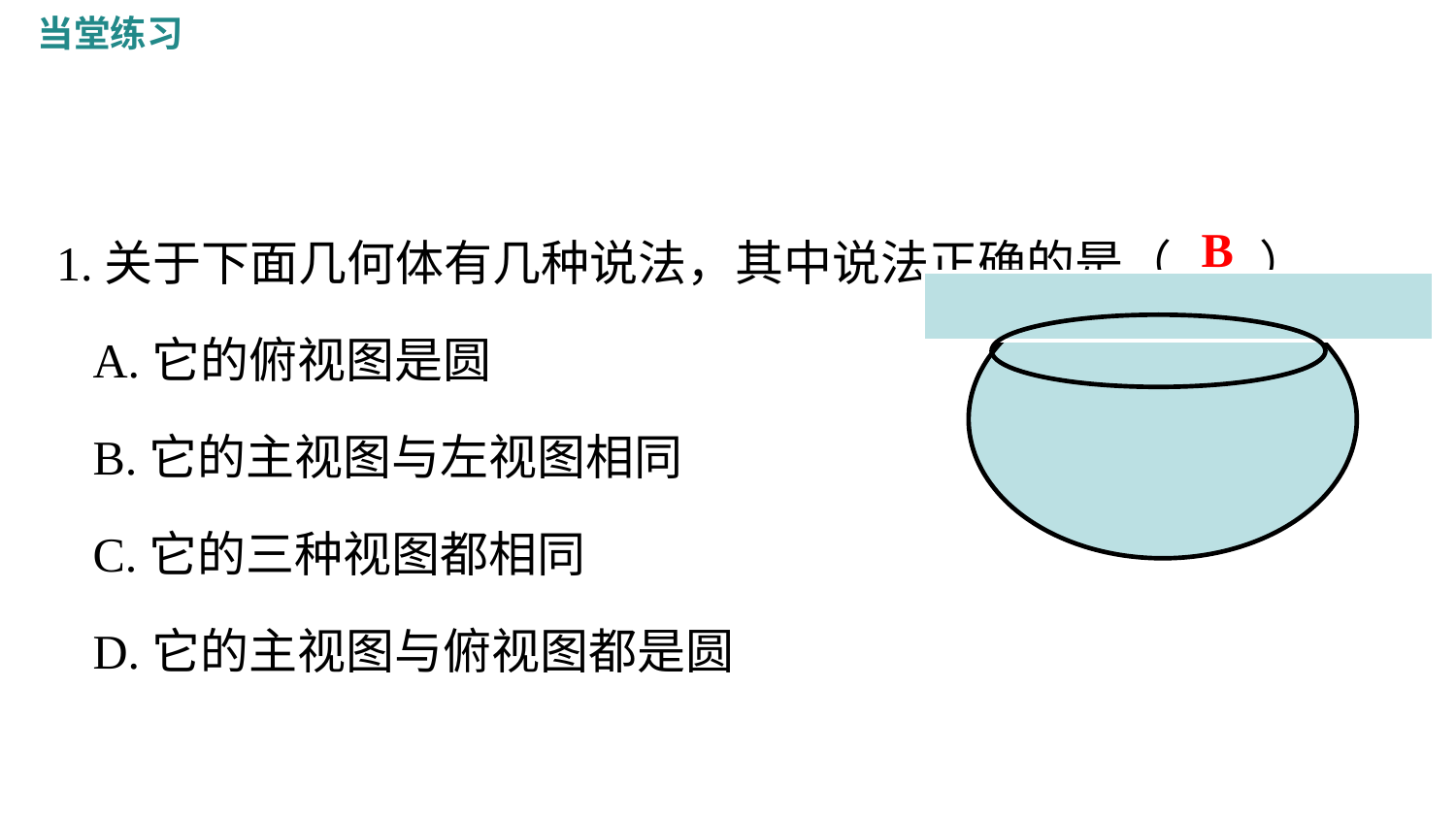

当堂练习
1.关于下面几何体有几种说法，其中说法正确的是（        ）
   A.它的俯视图是圆
   B.它的主视图与左视图相同
   C.它的三种视图都相同
   D.它的主视图与俯视图都是圆
B